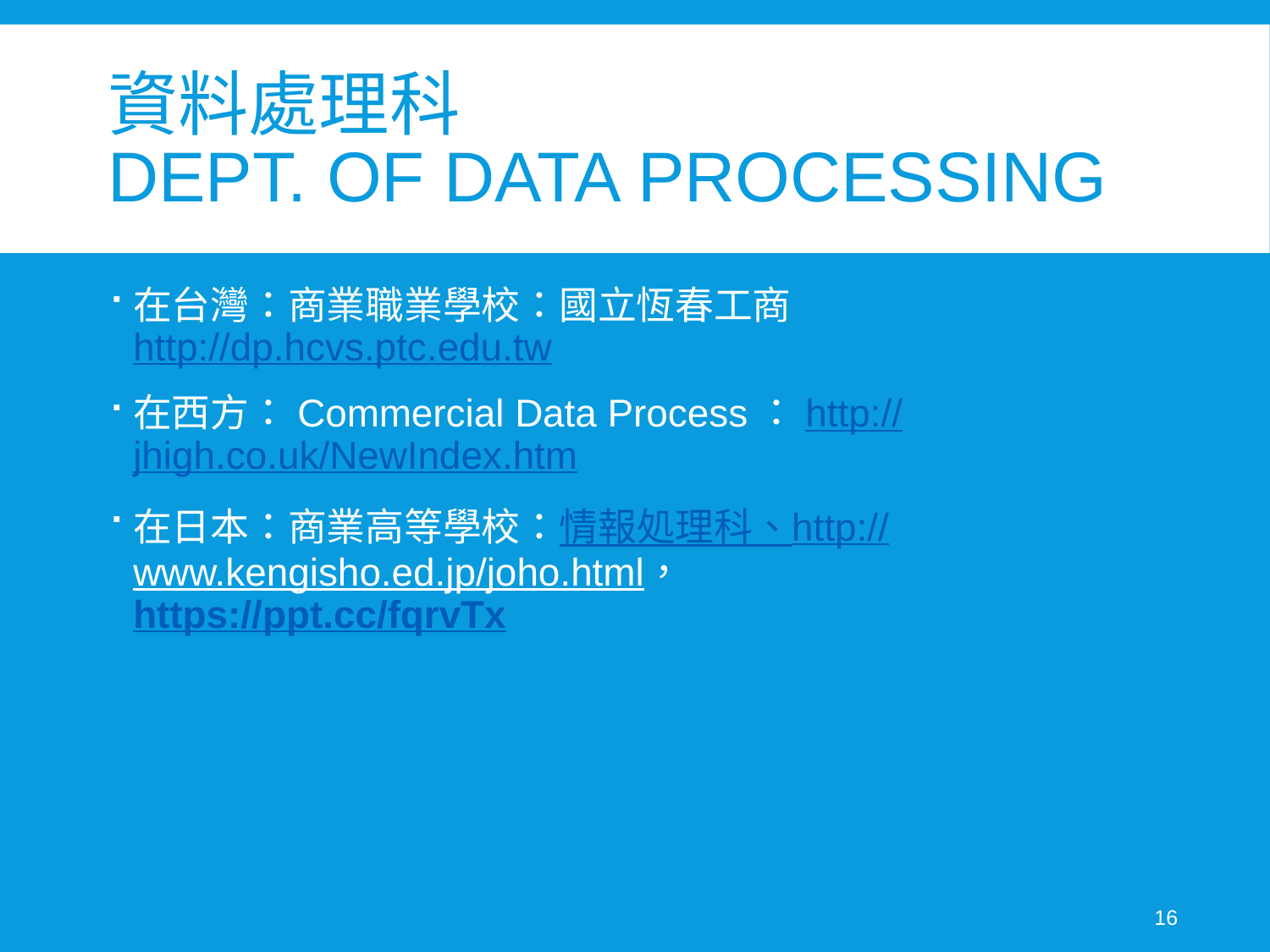

# 資料處理科 Dept. of Data Processing
在台灣：商業職業學校：國立恆春工商 http://dp.hcvs.ptc.edu.tw
在西方：Commercial Data Process：http://jhigh.co.uk/NewIndex.htm
在日本：商業高等學校：情報処理科、http://www.kengisho.ed.jp/joho.html，
https://ppt.cc/fqrvTx
16